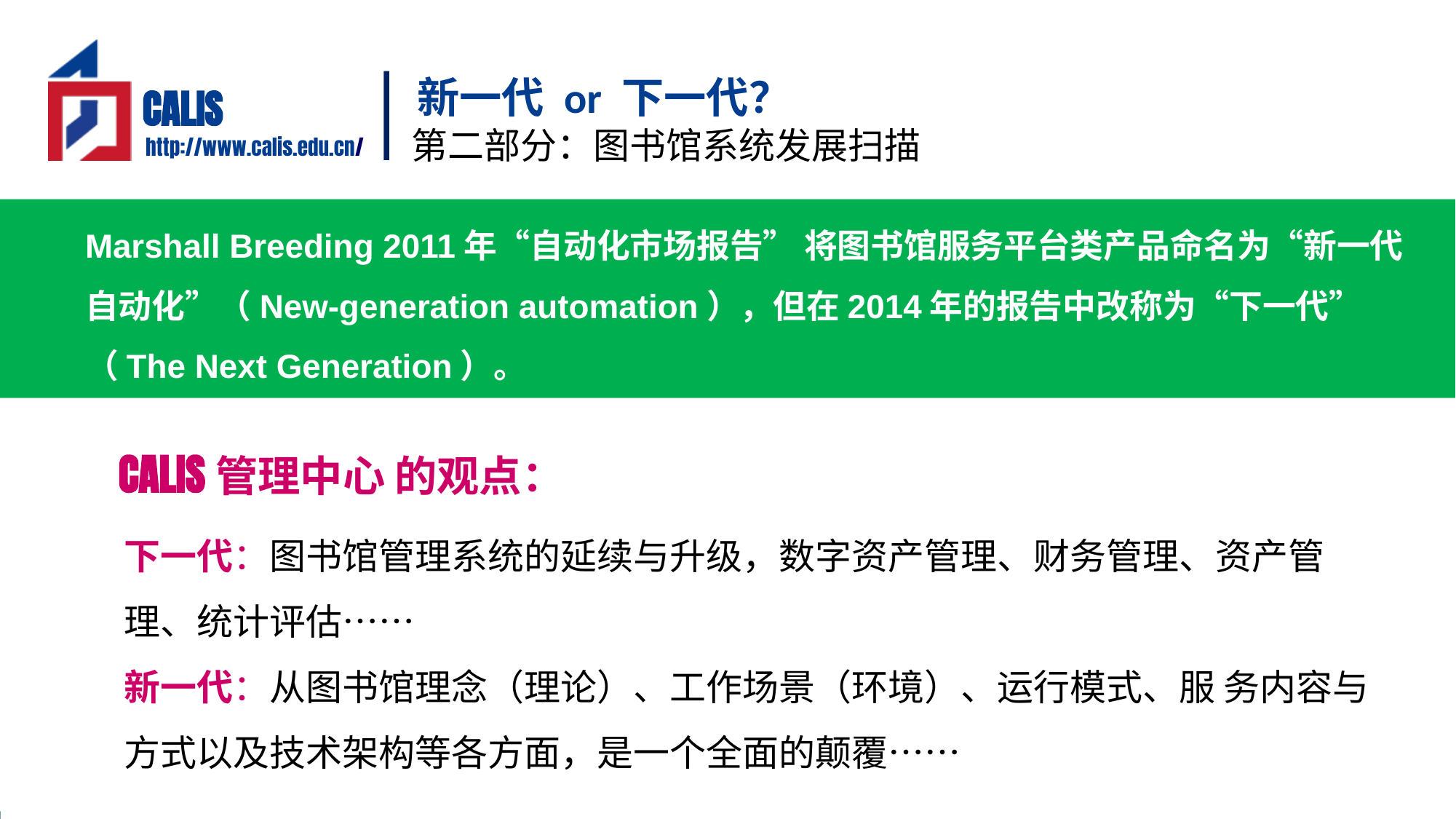

新一代 or 下一代？
第二部分：图书馆系统发展扫描

Marshall Breeding 2011年“自动化市场报告” 将图书馆服务平台类产品命名为“新一代自动化”（New-generation automation），但在2014年的报告中改称为“下一代”（The Next Generation）。

CALIS管理中心 的观点：

下一代：图书馆管理系统的延续与升级，数字资产管理、财务管理、资产管理、统计评估……
新一代：从图书馆理念（理论）、工作场景（环境）、运行模式、服 务内容与方式以及技术架构等各方面，是一个全面的颠覆……